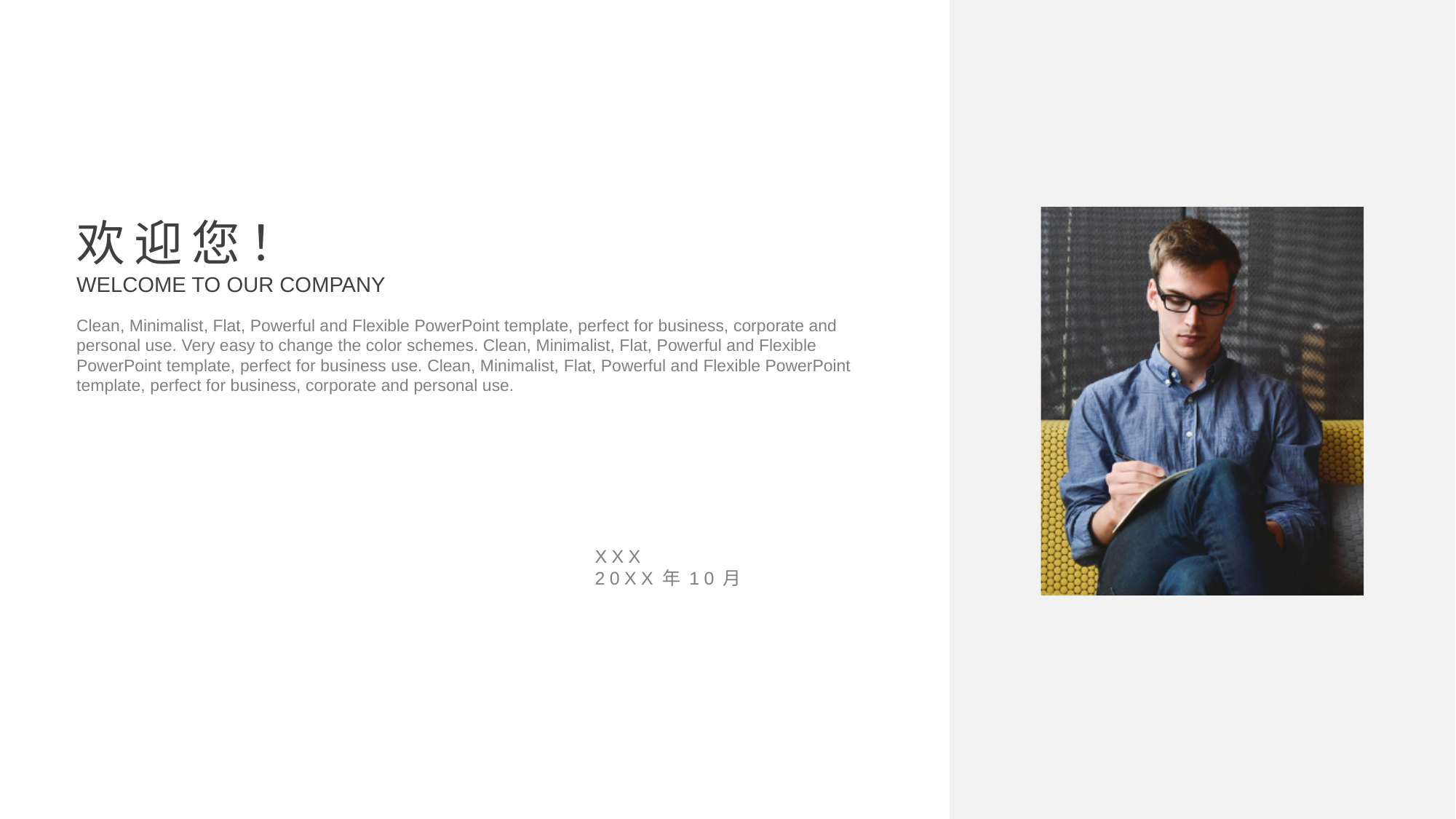

欢迎您！
WELCOME TO OUR COMPANY
Clean, Minimalist, Flat, Powerful and Flexible PowerPoint template, perfect for business, corporate and personal use. Very easy to change the color schemes. Clean, Minimalist, Flat, Powerful and Flexible PowerPoint template, perfect for business use. Clean, Minimalist, Flat, Powerful and Flexible PowerPoint template, perfect for business, corporate and personal use.

e7d195523061f1c0cef09ac28eaae964ec9988a5cce77c8b8C1E4685C6E6B40CD7615480512384A61EE159C6FE0045D14B61E85D0A95589D558B81FFC809322ACC20DC2254D928200A3EA0841B8B1814961BE795024DFDEF45878460D5EEC04B3DB4C246007153409DEDE37CA726A66AF19B77CE744E11CADCFB09B3408DEC1F688348922E38CCEE
XXX
20XX年10月